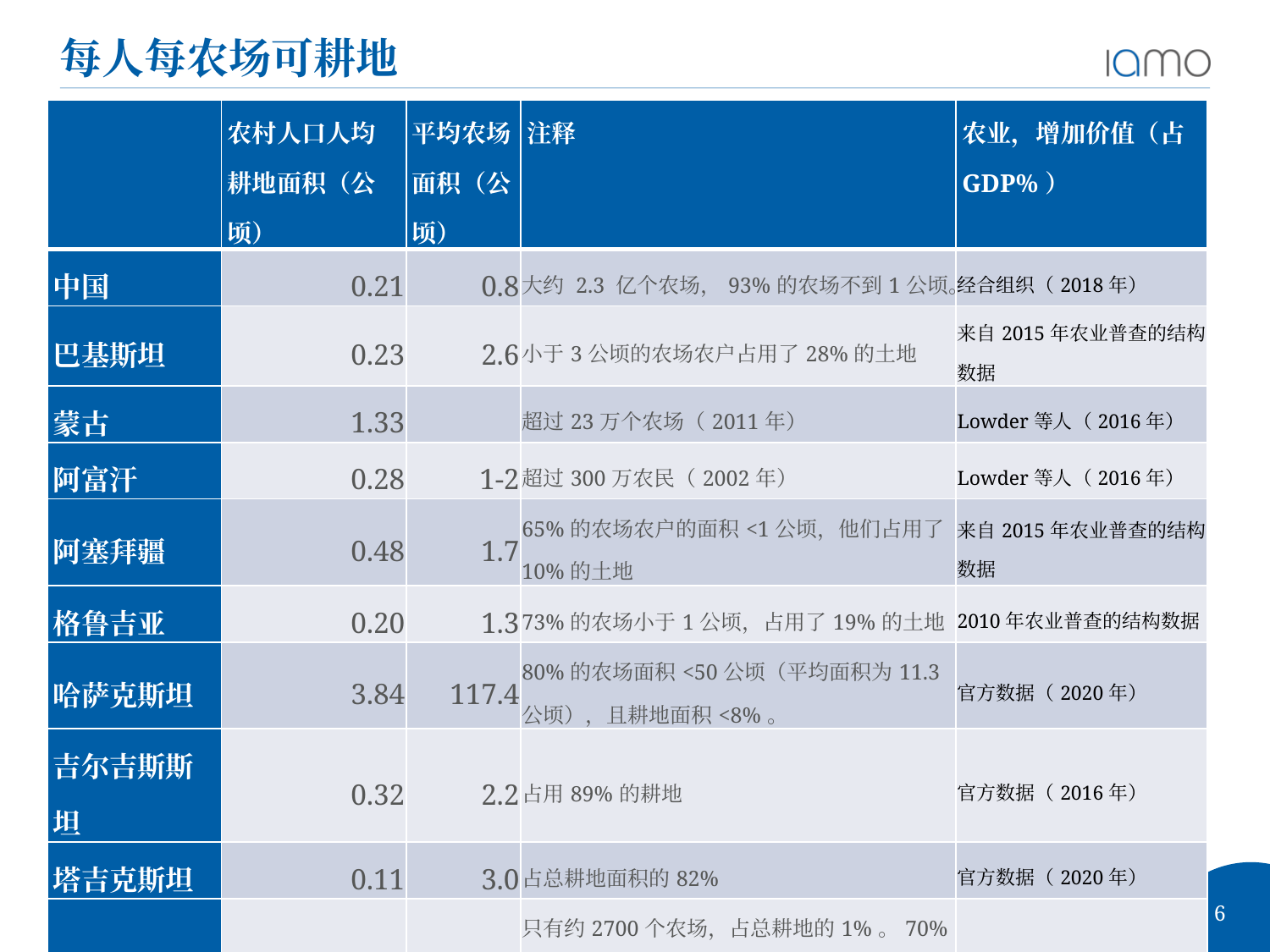

每人每农场可耕地
|  | 农村人口人均耕地面积（公顷） | 平均农场面积（公顷） | 注释 | 农业，增加价值（占GDP%） |
| --- | --- | --- | --- | --- |
| 中国 | 0.21 | 0.8 | 大约 2.3 亿个农场，93%的农场不到1公顷。 | 经合组织（2018年） |
| 巴基斯坦 | 0.23 | 2.6 | 小于3公顷的农场农户占用了28%的土地 | 来自2015年农业普查的结构数据 |
| 蒙古 | 1.33 |  | 超过23万个农场（2011年） | Lowder等人（2016年） |
| 阿富汗 | 0.28 | 1-2 | 超过300万农民（2002年） | Lowder等人（2016年） |
| 阿塞拜疆 | 0.48 | 1.7 | 65%的农场农户的面积<1公顷，他们占用了10%的土地 | 来自2015年农业普查的结构数据 |
| 格鲁吉亚 | 0.20 | 1.3 | 73%的农场小于1公顷，占用了19%的土地 | 2010年农业普查的结构数据 |
| 哈萨克斯坦 | 3.84 | 117.4 | 80%的农场面积<50公顷（平均面积为11.3公顷），且耕地面积<8%。 | 官方数据（2020年） |
| 吉尔吉斯斯坦 | 0.32 | 2.2 | 占用89%的耕地 | 官方数据（2016年） |
| 塔吉克斯坦 | 0.11 | 3.0 | 占总耕地面积的82% | 官方数据（2020年） |
| 土库曼斯坦 | 0.69 | 6.6 | 只有约2700个农场，占总耕地的1%。70%的耕地属于Dayhan农场工会（前身为苏联集体农庄） | 官方数据（2020年） |
| 乌兹别克斯坦 | 0.25 | 23.6 | 个体农场占约75%的播种土地 | 官方数据（2020年） |
#

6